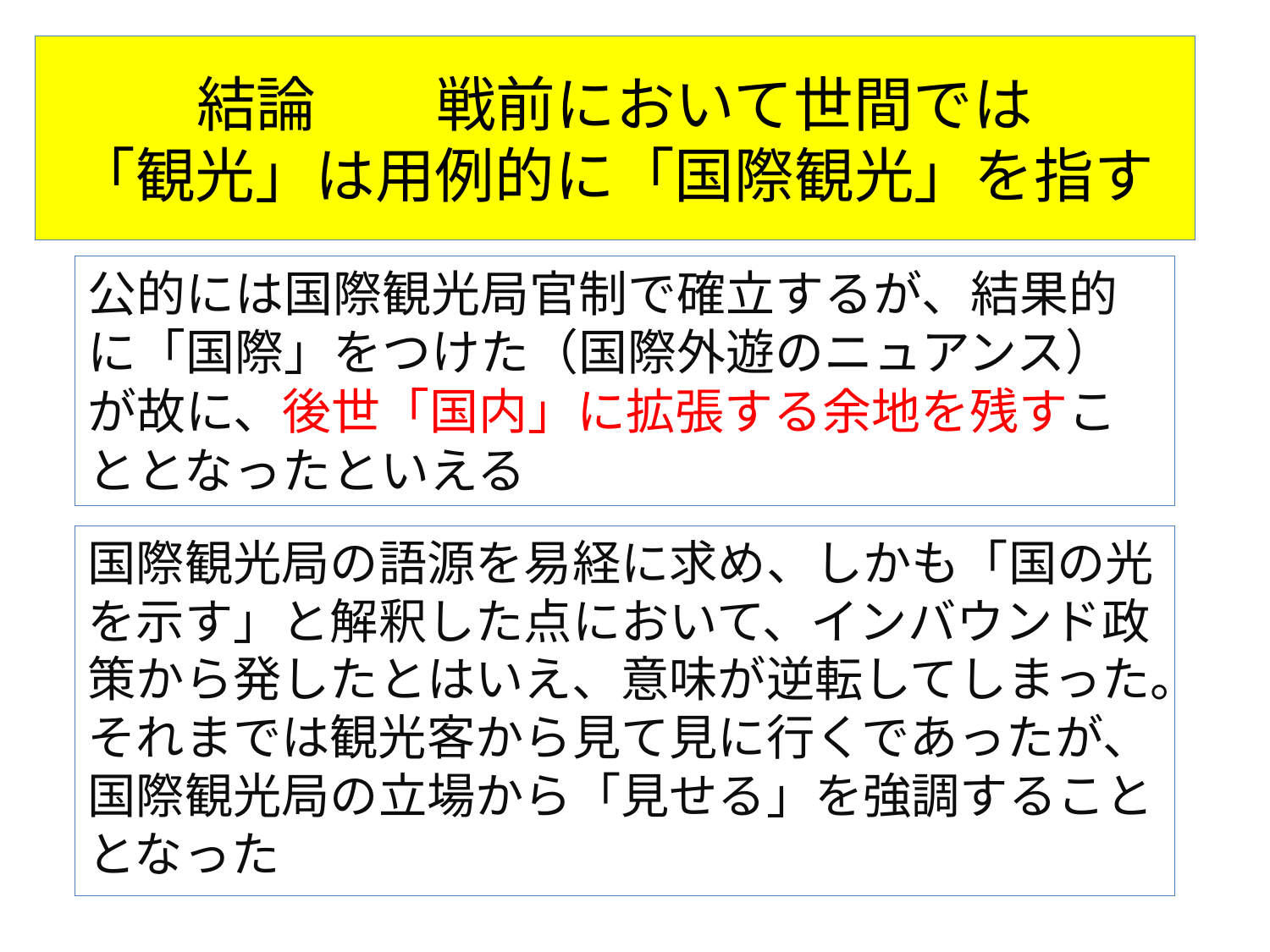

# 結論　　戦前において世間では 「観光」は用例的に「国際観光」を指す
公的には国際観光局官制で確立するが、結果的に「国際」をつけた（国際外遊のニュアンス）が故に、後世「国内」に拡張する余地を残すこととなったといえる
国際観光局の語源を易経に求め、しかも「国の光を示す」と解釈した点において、インバウンド政策から発したとはいえ、意味が逆転してしまった。それまでは観光客から見て見に行くであったが、国際観光局の立場から「見せる」を強調することとなった